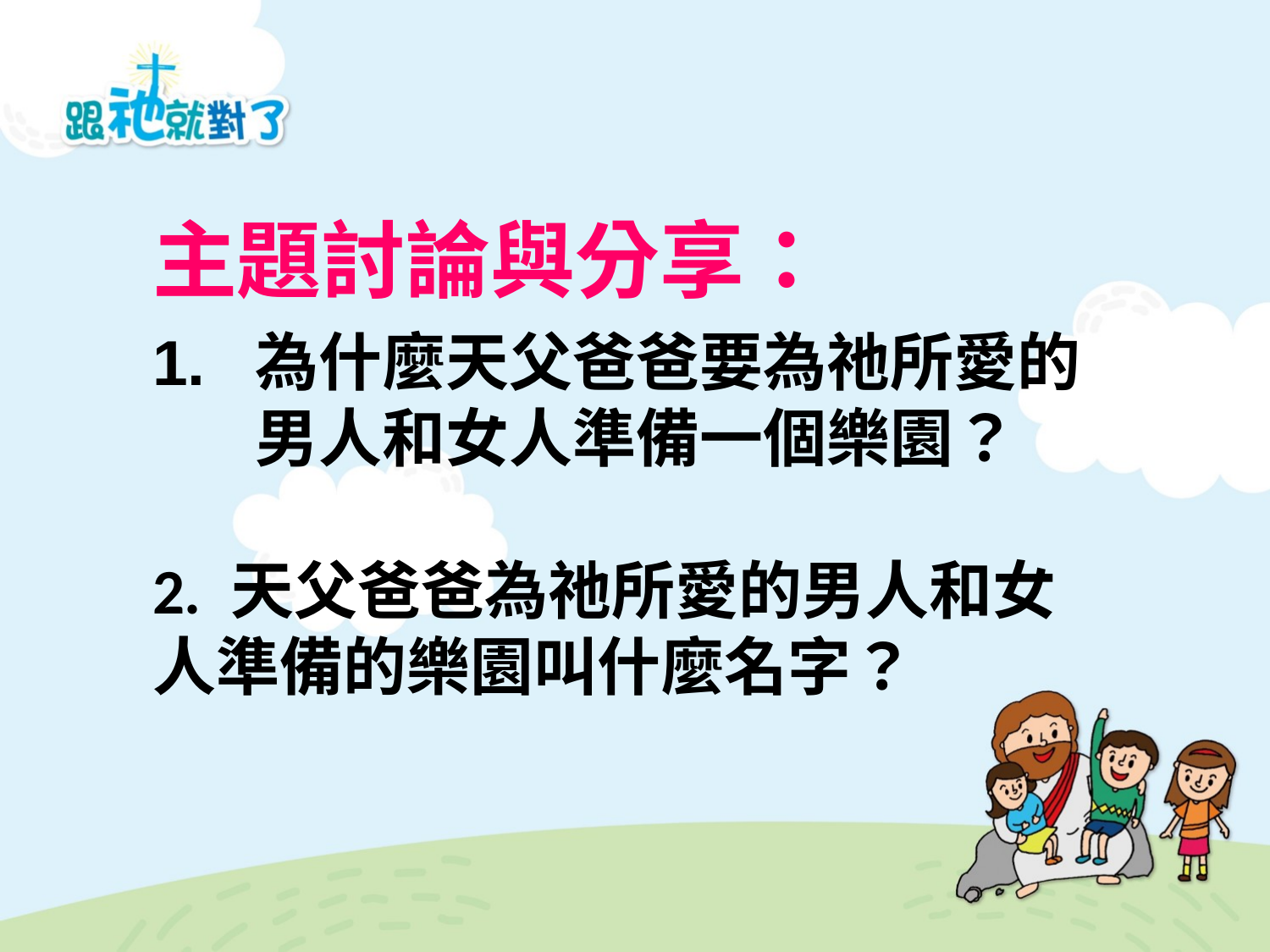

主題討論與分享：
為什麼天父爸爸要為祂所愛的男人和女人準備一個樂園？

2. 天父爸爸為祂所愛的男人和女人準備的樂園叫什麼名字？